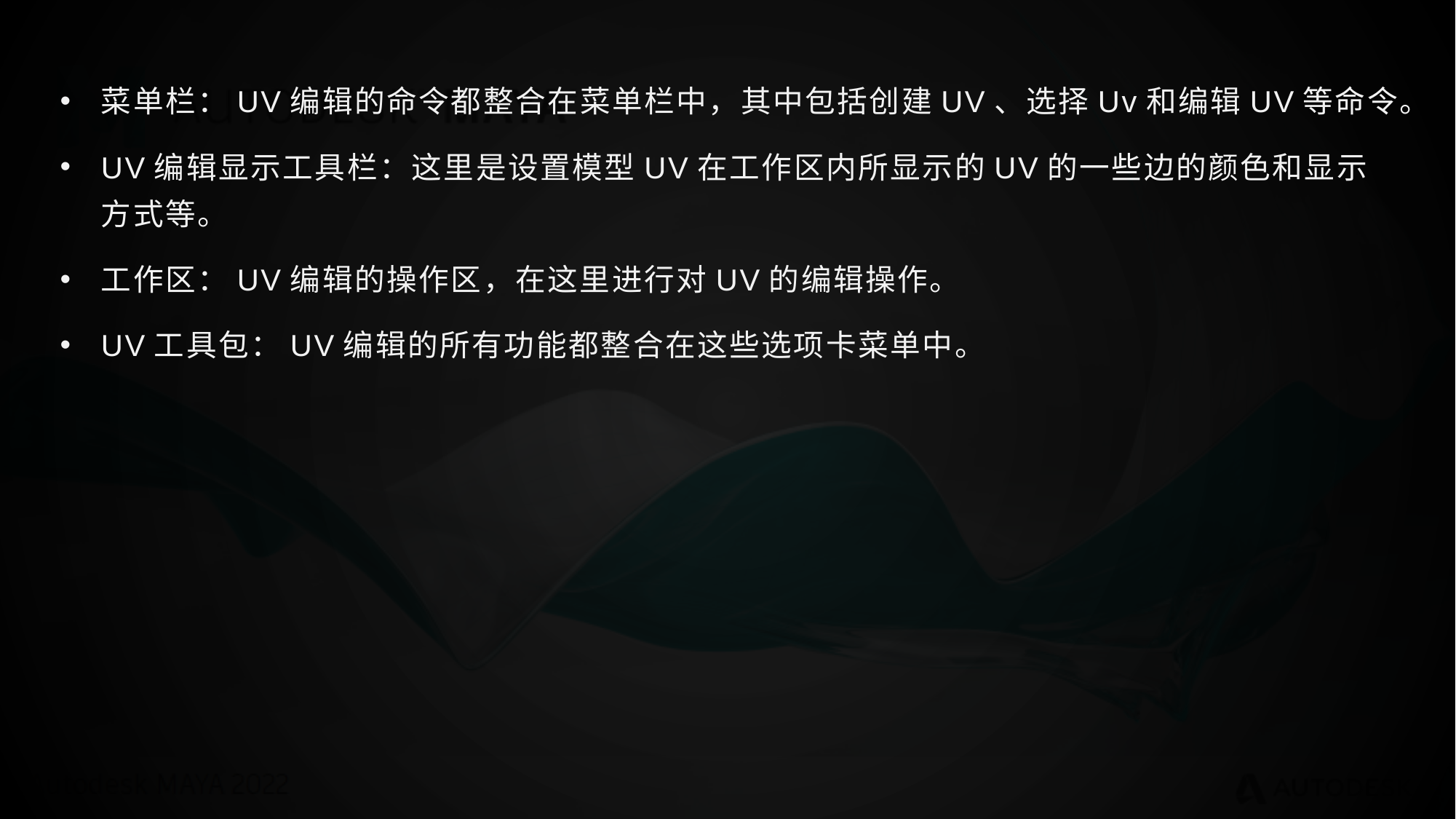

菜单栏：UV编辑的命令都整合在菜单栏中，其中包括创建UV、选择Uv和编辑UV等命令。
UV编辑显示工具栏：这里是设置模型UV在工作区内所显示的UV的一些边的颜色和显示方式等。
工作区：UV编辑的操作区，在这里进行对UV的编辑操作。
UV工具包：UV编辑的所有功能都整合在这些选项卡菜单中。